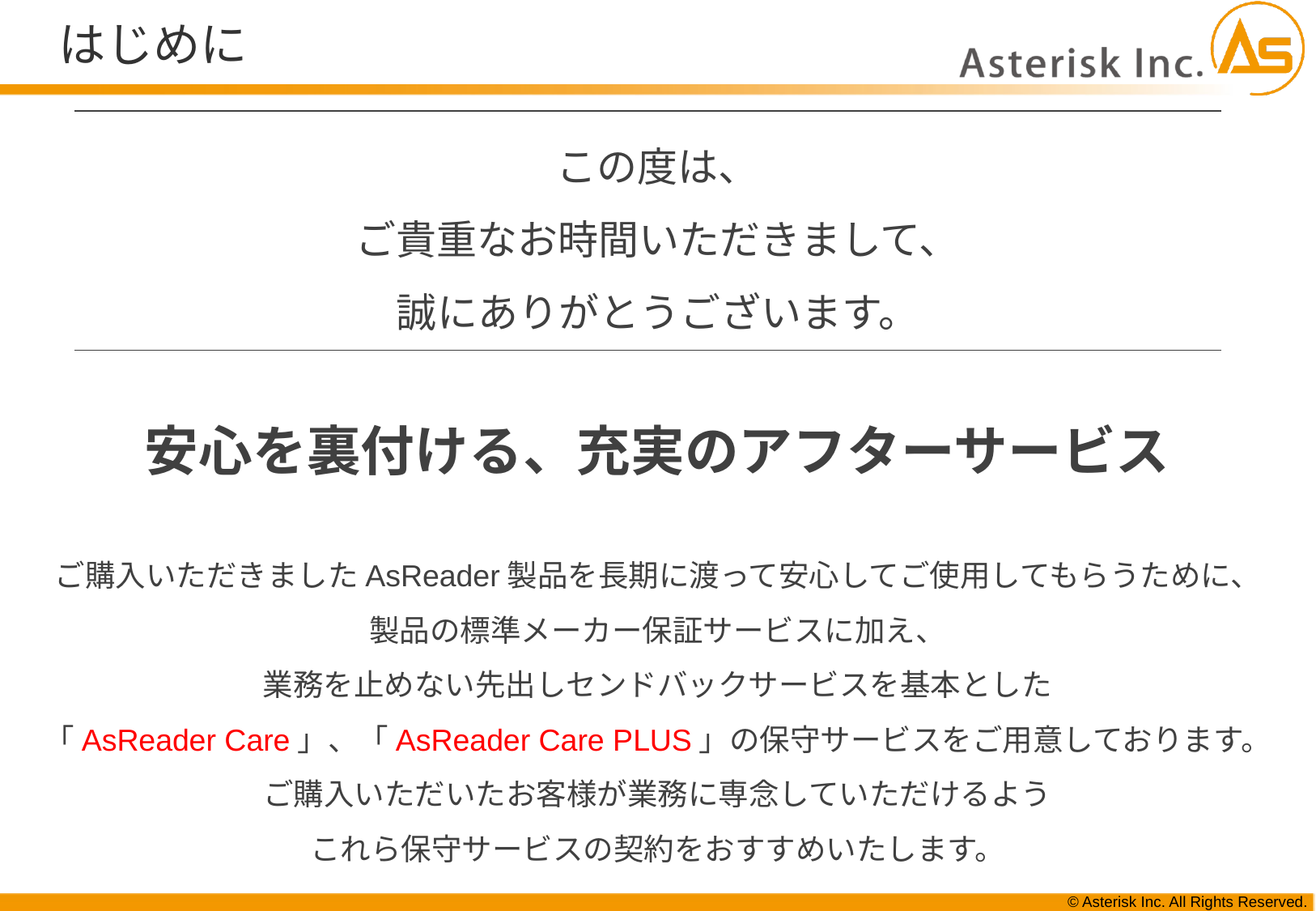

# はじめに
この度は、
ご貴重なお時間いただきまして、
誠にありがとうございます。

安心を裏付ける、充実のアフターサービス

ご購入いただきましたAsReader製品を長期に渡って安心してご使用してもらうために、
製品の標準メーカー保証サービスに加え、
業務を止めない先出しセンドバックサービスを基本とした
「AsReader Care」、「AsReader Care PLUS」の保守サービスをご用意しております。
ご購入いただいたお客様が業務に専念していただけるよう
これら保守サービスの契約をおすすめいたします。